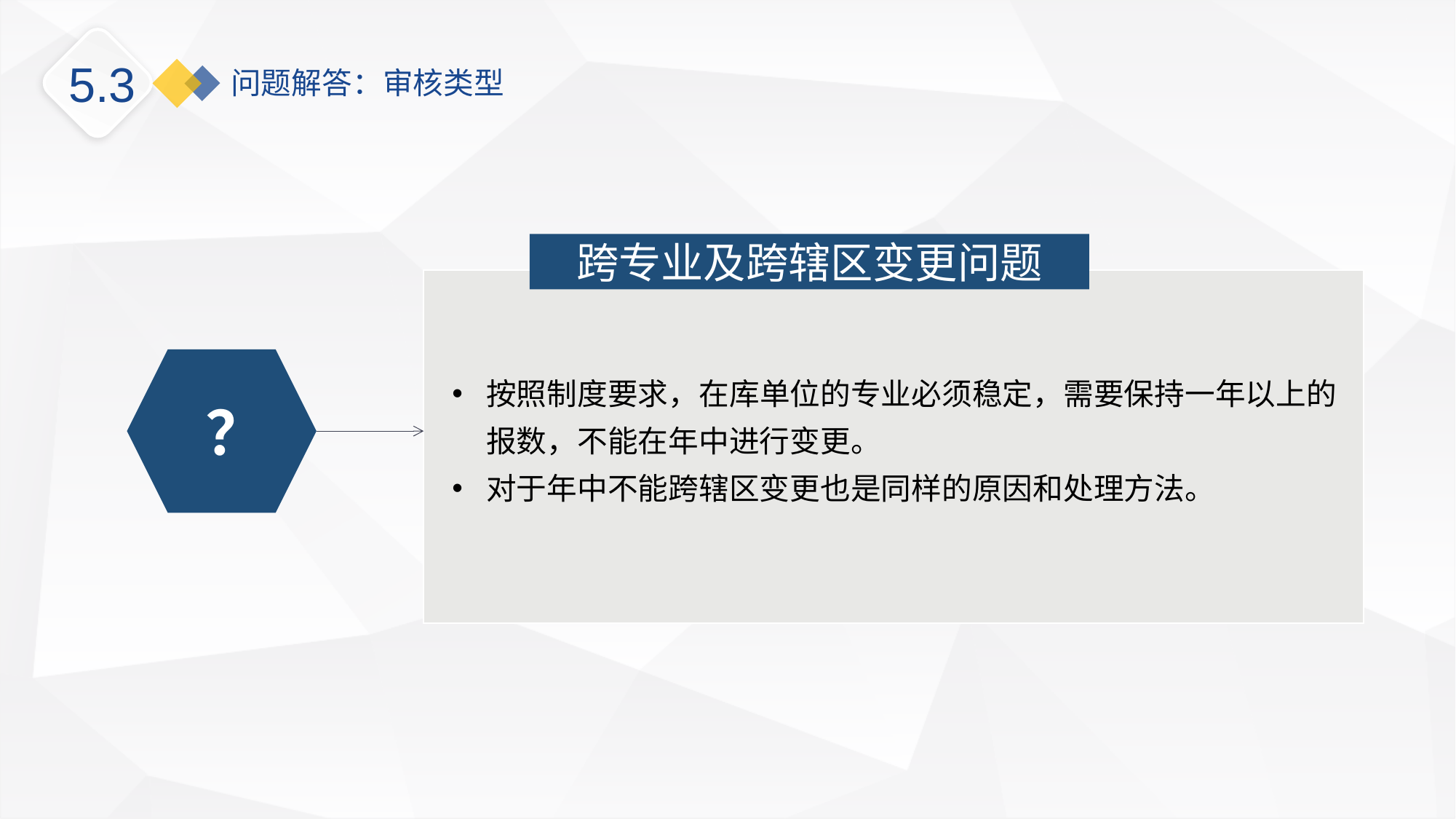

5.3
问题解答：审核类型

跨专业及跨辖区变更问题

 ？
按照制度要求，在库单位的专业必须稳定，需要保持一年以上的报数，不能在年中进行变更。
对于年中不能跨辖区变更也是同样的原因和处理方法。
60